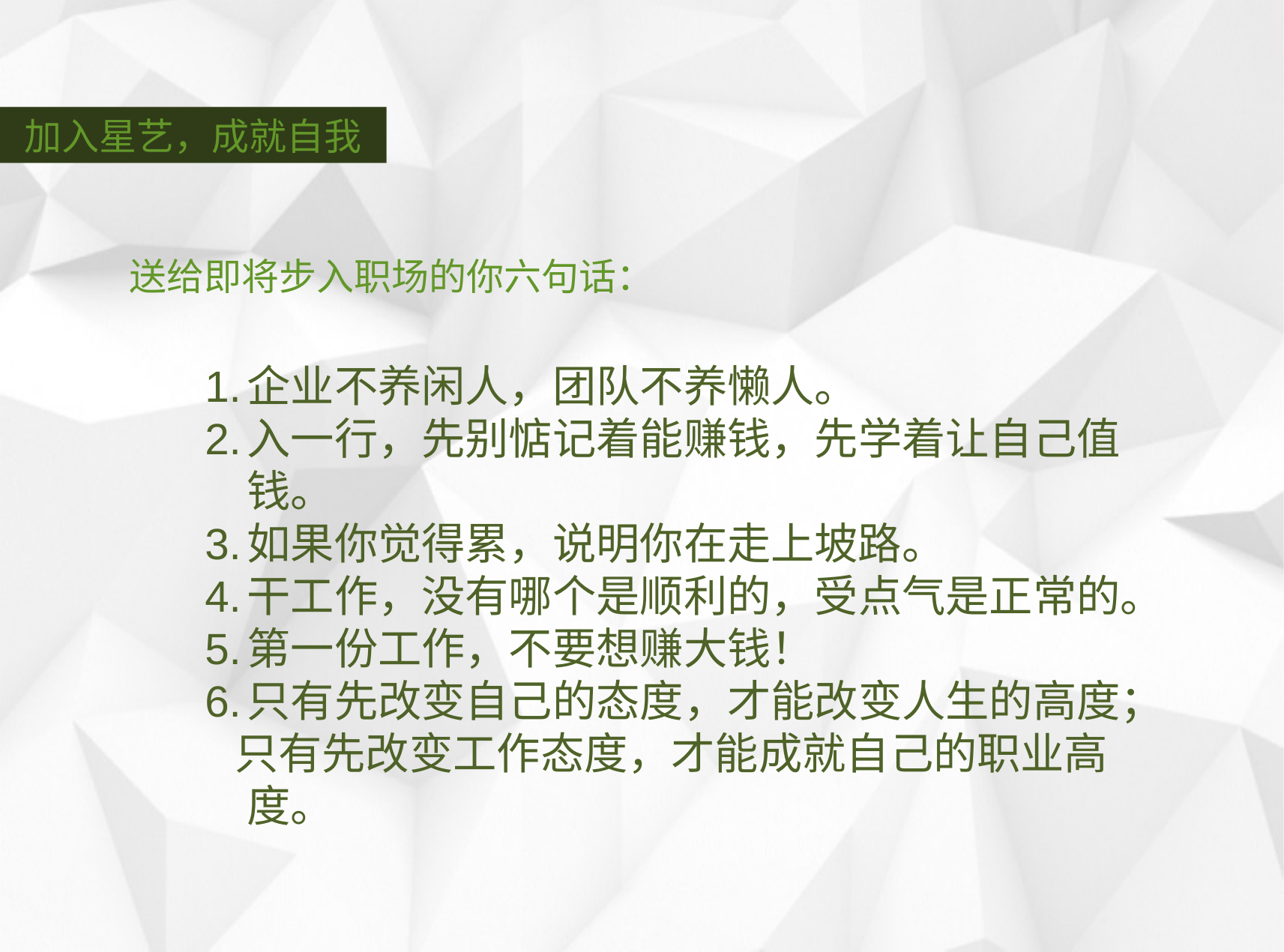

加入星艺，成就自我
送给即将步入职场的你六句话：
企业不养闲人，团队不养懒人。
入一行，先别惦记着能赚钱，先学着让自己值钱。
如果你觉得累，说明你在走上坡路。
干工作，没有哪个是顺利的，受点气是正常的。
第一份工作，不要想赚大钱！
只有先改变自己的态度，才能改变人生的高度；
  只有先改变工作态度，才能成就自己的职业高度。